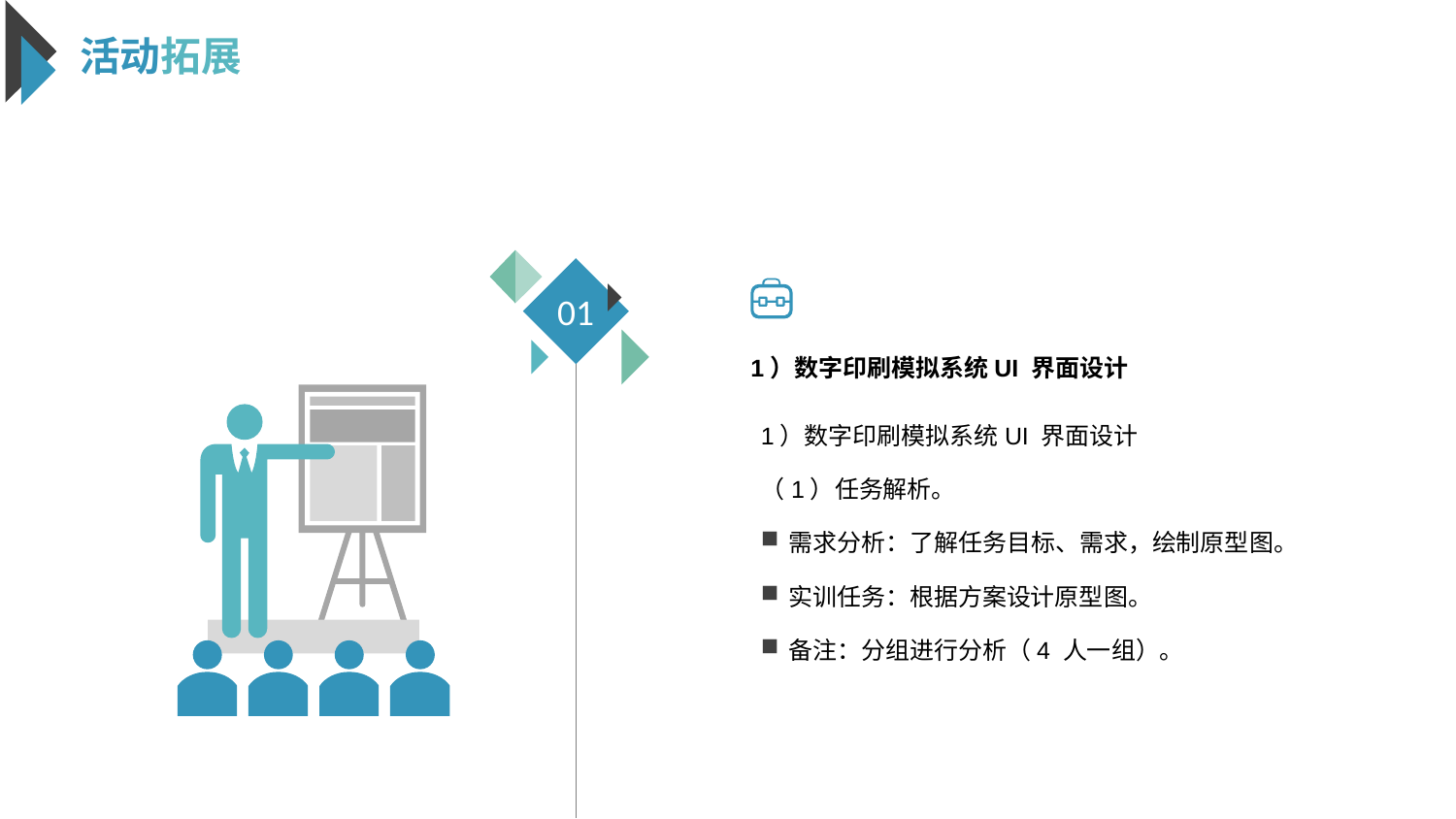

活动拓展

01

1）数字印刷模拟系统UI 界面设计

1）数字印刷模拟系统UI 界面设计
（1）任务解析。
需求分析：了解任务目标、需求，绘制原型图。
实训任务：根据方案设计原型图。
备注：分组进行分析（4 人一组）。